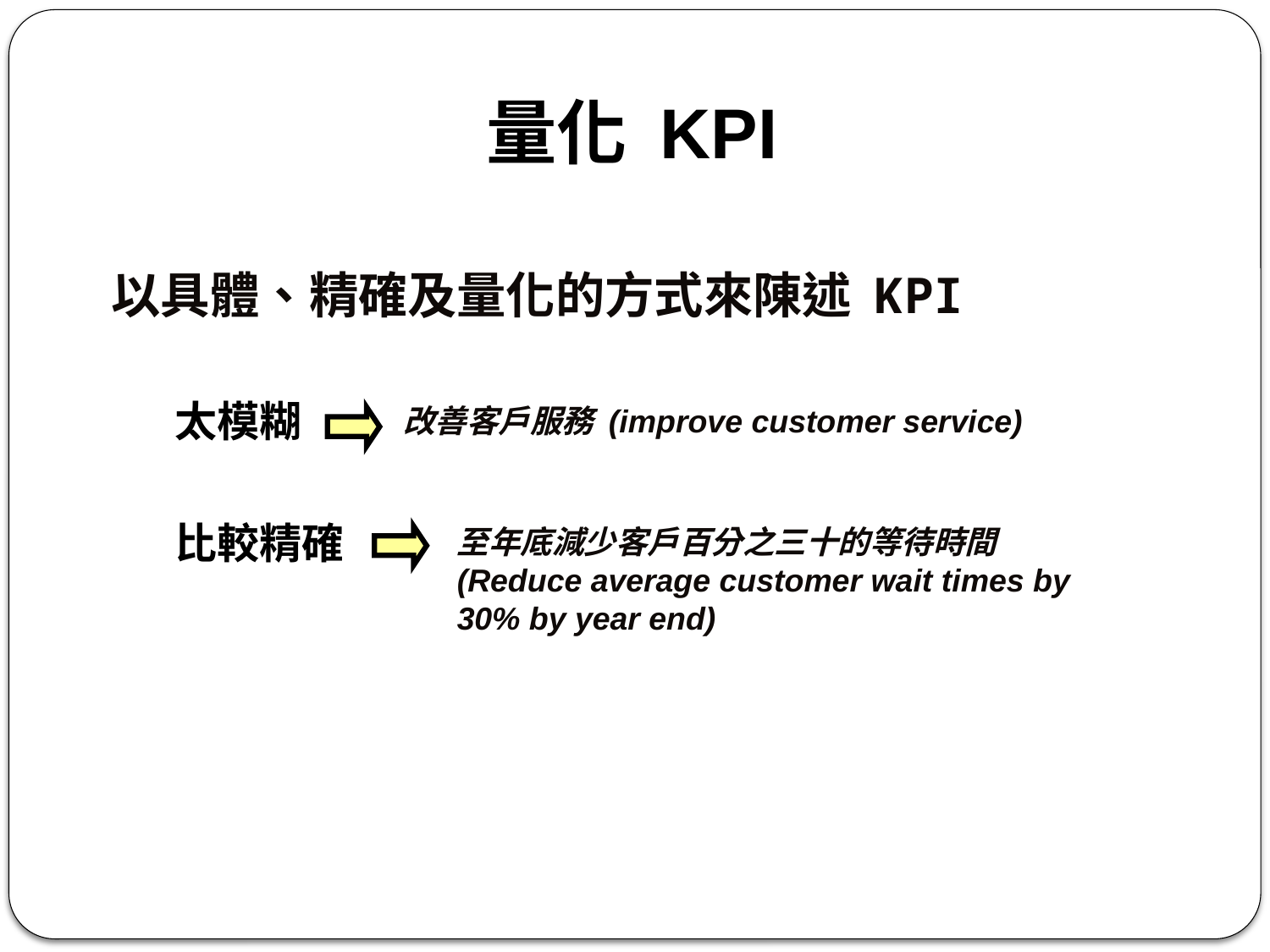

# 量化 KPI
以具體、精確及量化的方式來陳述 KPI

	太模糊

	比較精確

改善客戶服務 (improve customer service)

至年底減少客戶百分之三十的等待時間 (Reduce average customer wait times by 30% by year end)